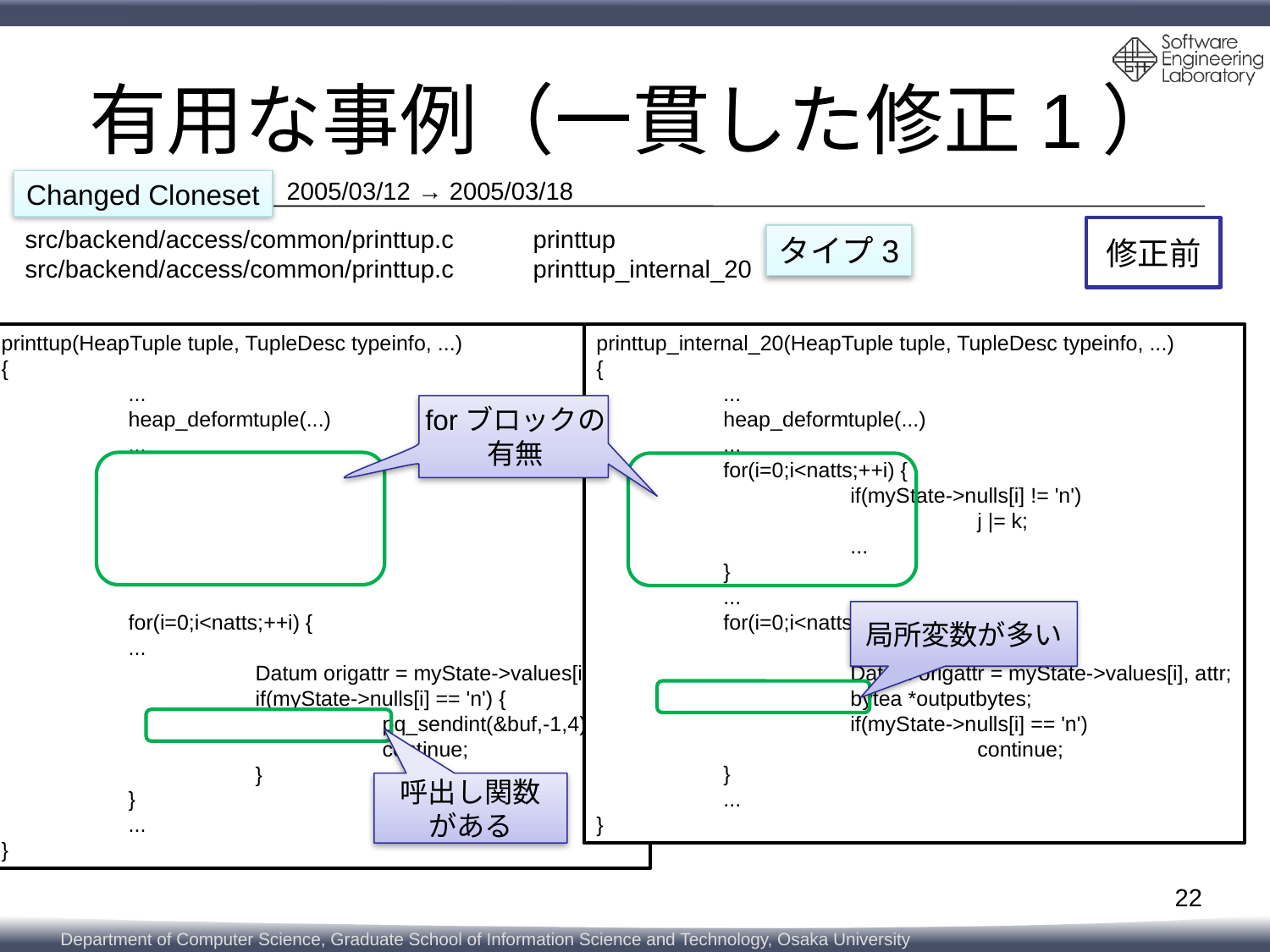

# 有用な事例（一貫した修正1）
2005/03/12 → 2005/03/18
Changed Cloneset
src/backend/access/common/printtup.c	printtup
src/backend/access/common/printtup.c	printtup_internal_20
修正前
タイプ3
printtup(HeapTuple tuple, TupleDesc typeinfo, ...)
{
	...
	heap_deformtuple(...)
	...

	for(i=0;i<natts;++i) {
	...
		Datum origattr = myState->values[i], attr;
		if(myState->nulls[i] == 'n') {
			pq_sendint(&buf,-1,4);
			continue;
		}
	}
	...
}
printtup_internal_20(HeapTuple tuple, TupleDesc typeinfo, ...)
{
	...
	heap_deformtuple(...)
	...
	for(i=0;i<natts;++i) {
		if(myState->nulls[i] != 'n')
			j |= k;
		...
	}
	...
	for(i=0;i<natts;++i) {
		...
		Datum origattr = myState->values[i], attr;
		bytea *outputbytes;
		if(myState->nulls[i] == 'n')
			continue;
	}
	...
}

forブロックの
有無

局所変数が多い

呼出し関数
がある
22